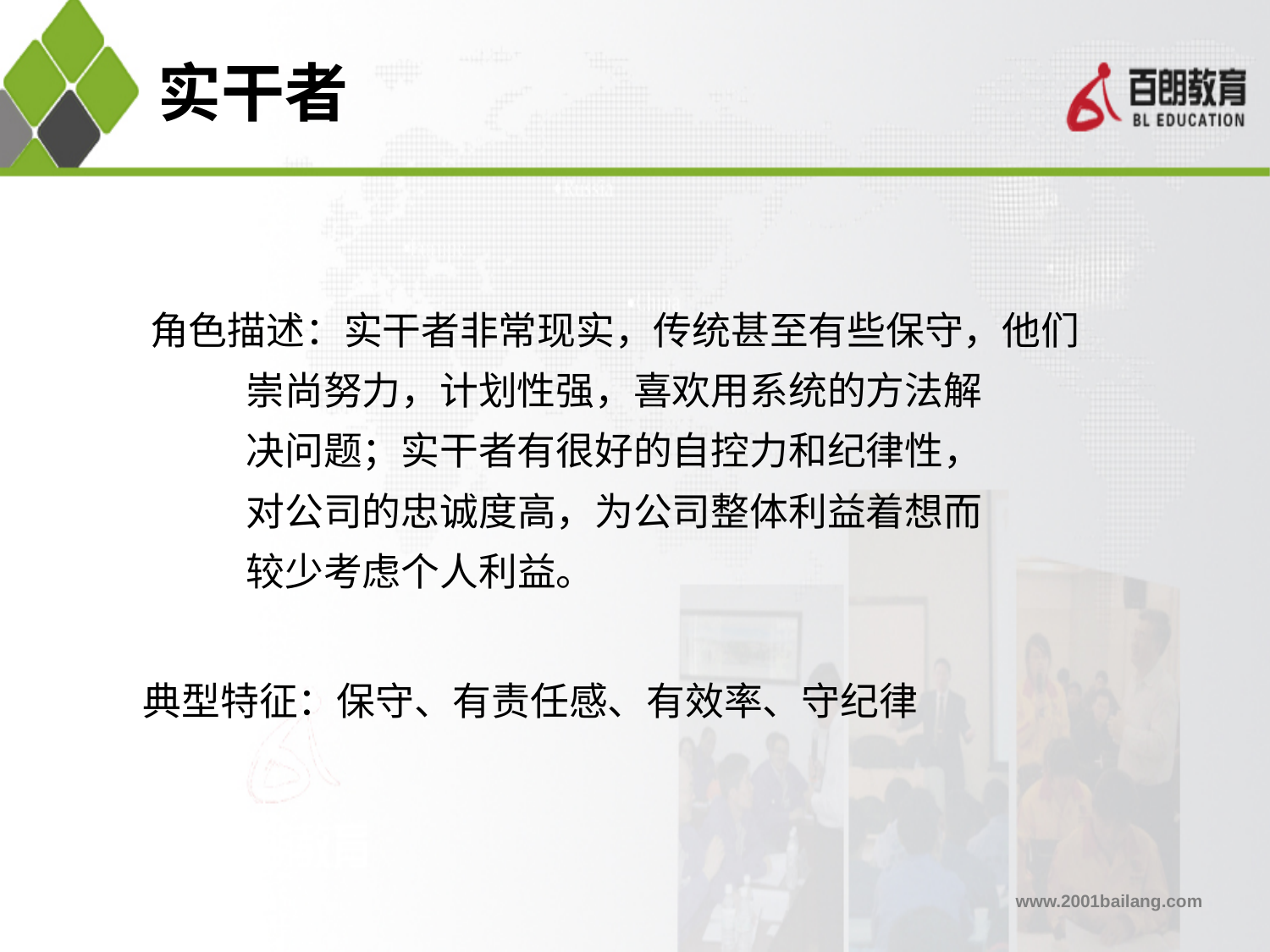

# 实干者
角色描述：实干者非常现实，传统甚至有些保守，他们
          崇尚努力，计划性强，喜欢用系统的方法解
          决问题；实干者有很好的自控力和纪律性，
          对公司的忠诚度高，为公司整体利益着想而
          较少考虑个人利益。
典型特征：保守、有责任感、有效率、守纪律